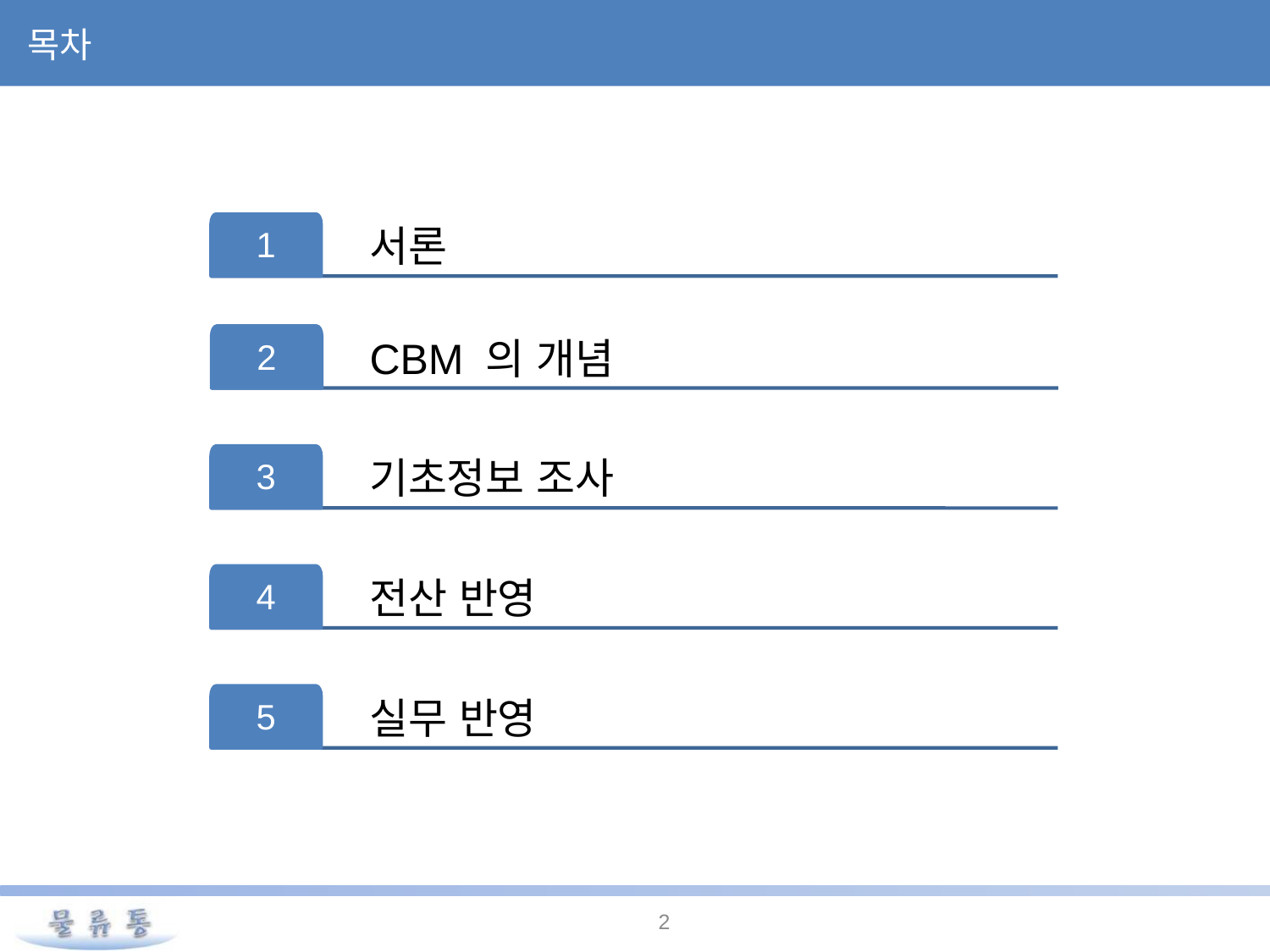

목차
1
서론

2
CBM 의 개념

3
기초정보 조사

4
전산 반영

5
실무 반영